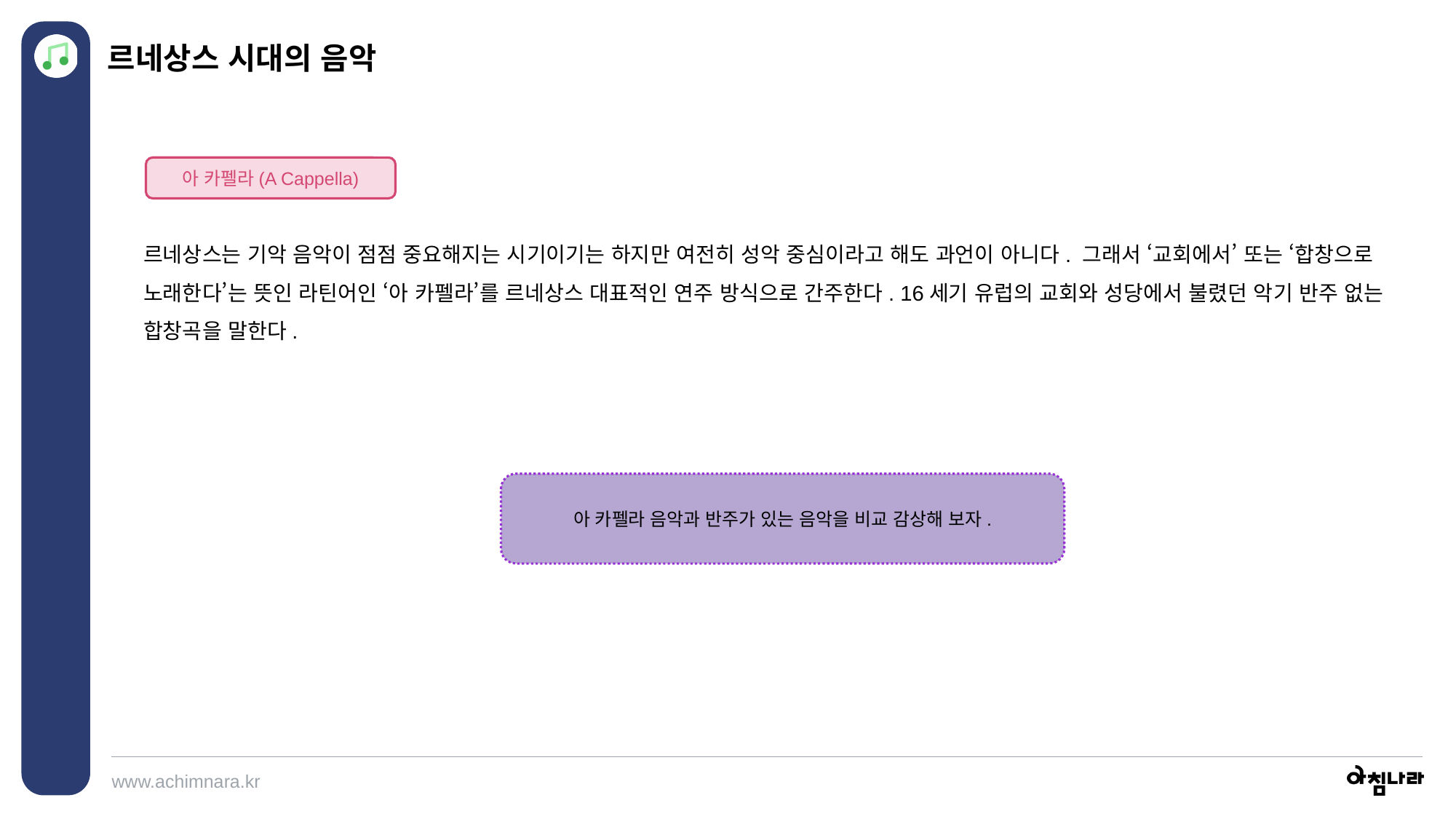

르네상스 시대의 음악
아 카펠라(A Cappella)
르네상스는 기악 음악이 점점 중요해지는 시기이기는 하지만 여전히 성악 중심이라고 해도 과언이 아니다. 그래서 ‘교회에서’ 또는 ‘합창으로 노래한다’는 뜻인 라틴어인 ‘아 카펠라’를 르네상스 대표적인 연주 방식으로 간주한다. 16세기 유럽의 교회와 성당에서 불렸던 악기 반주 없는 합창곡을 말한다.
아 카펠라 음악과 반주가 있는 음악을 비교 감상해 보자.